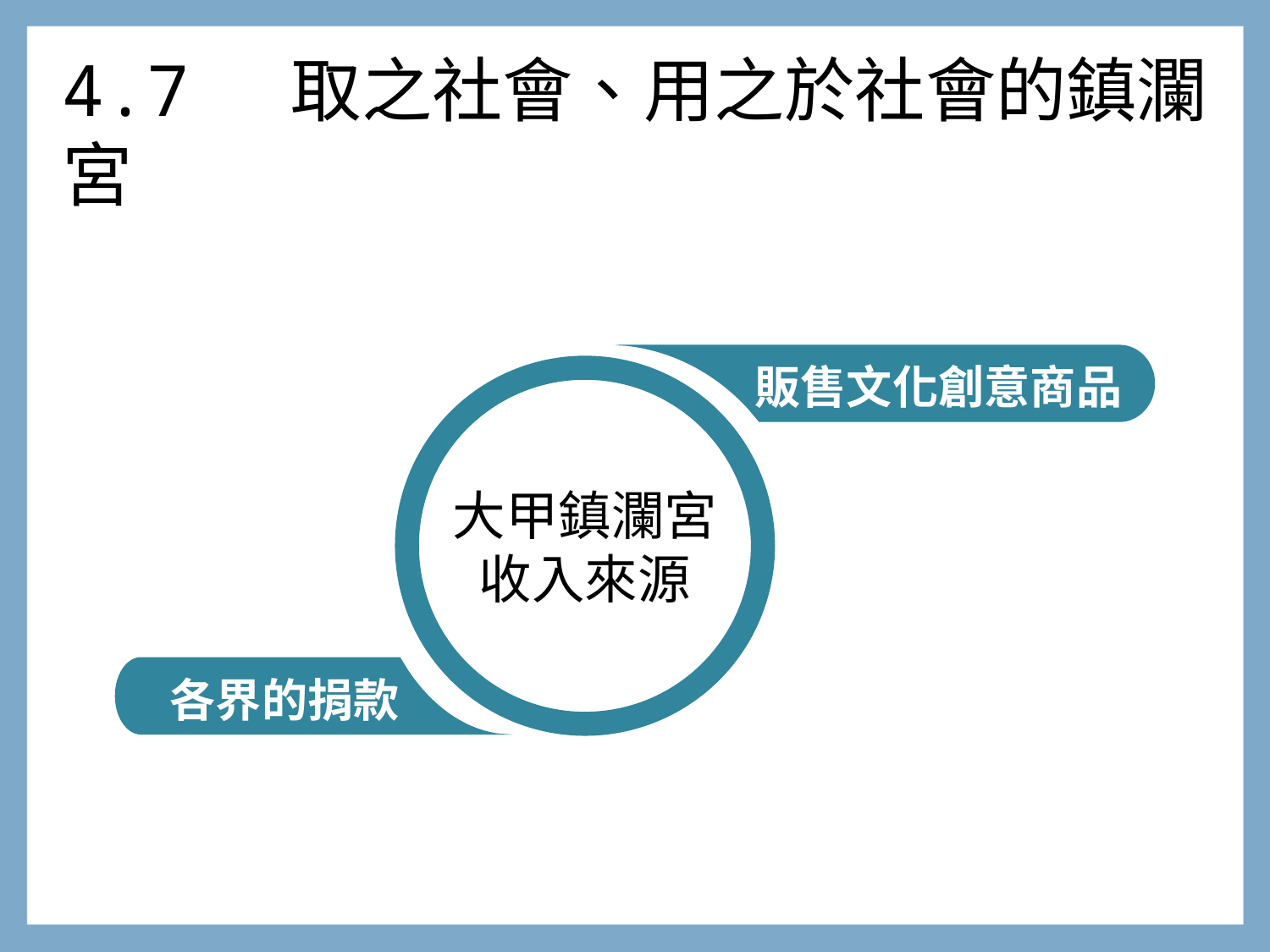

# 4.7  取之社會、用之於社會的鎮瀾宮
          販售文化創意商品
大甲鎮瀾宮收入來源
各界的捐款